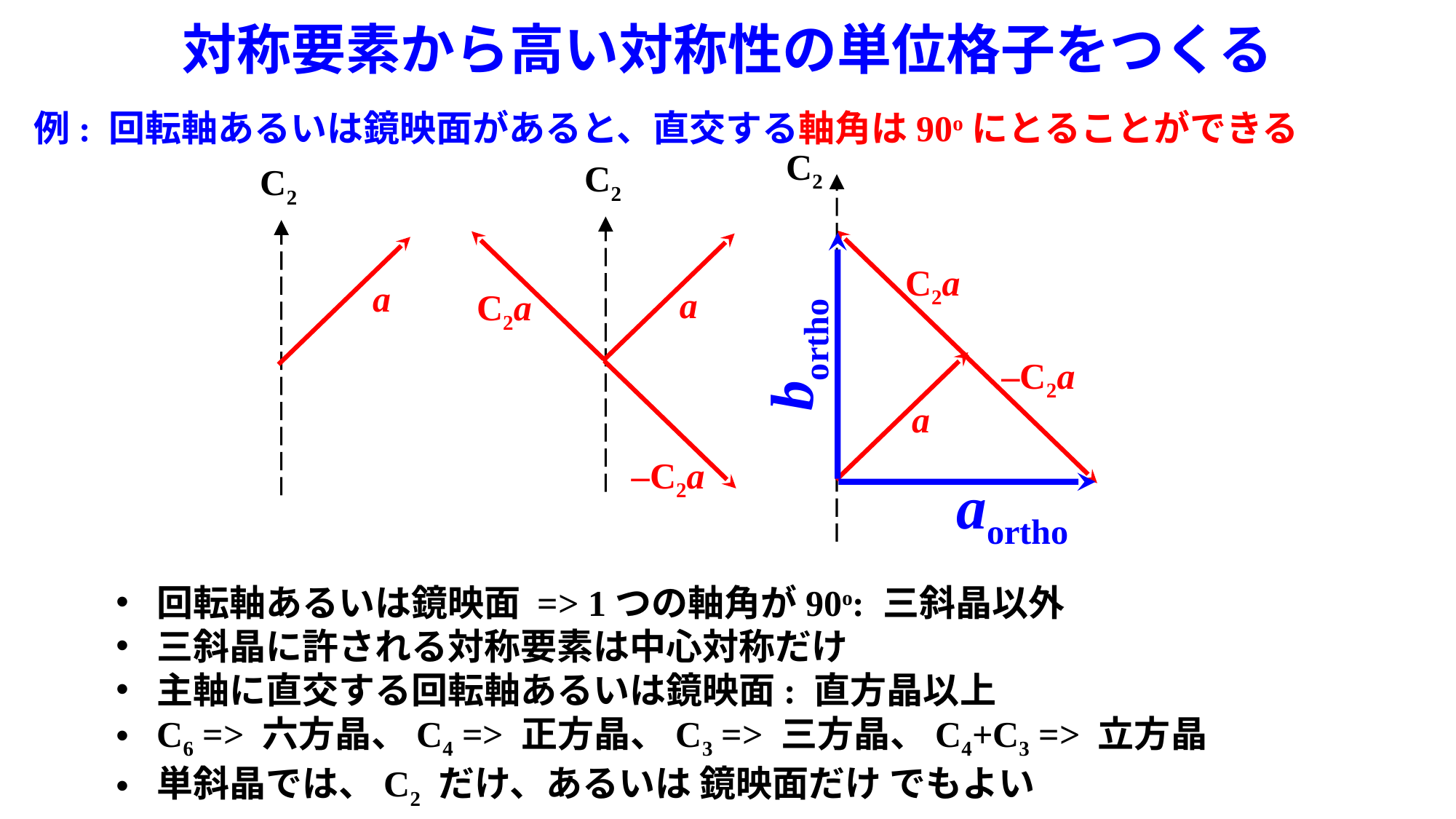

対称要素から高い対称性の単位格子をつくる
例: 回転軸あるいは鏡映面があると、直交する軸角は90oにとることができる
C2
C2
C2

C2a
a
a
C2a
bortho
–C2a

a
–C2a
aortho

回転軸あるいは鏡映面 => 1つの軸角が90o: 三斜晶以外
三斜晶に許される対称要素は中心対称だけ
主軸に直交する回転軸あるいは鏡映面: 直方晶以上
C6 => 六方晶、C4 => 正方晶、C3 => 三方晶、C4+C3 => 立方晶
単斜晶では、C2 だけ、あるいは 鏡映面だけ でもよい